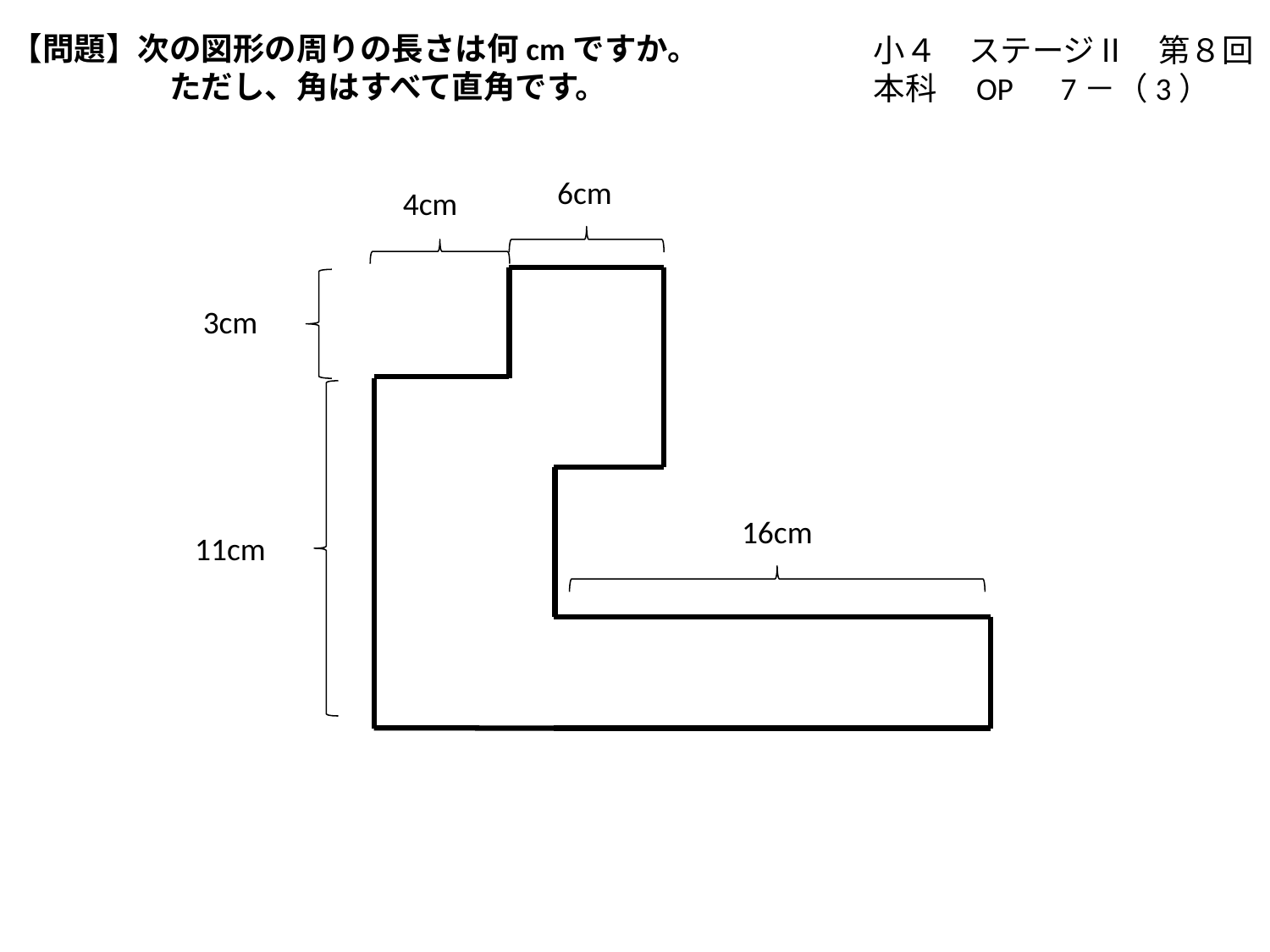

【問題】次の図形の周りの長さは何cmですか。
　　　　　ただし、角はすべて直角です。
小４　ステージⅡ　第８回
本科　OP　7－（3）

6cm
4cm

3cm

16cm
11cm